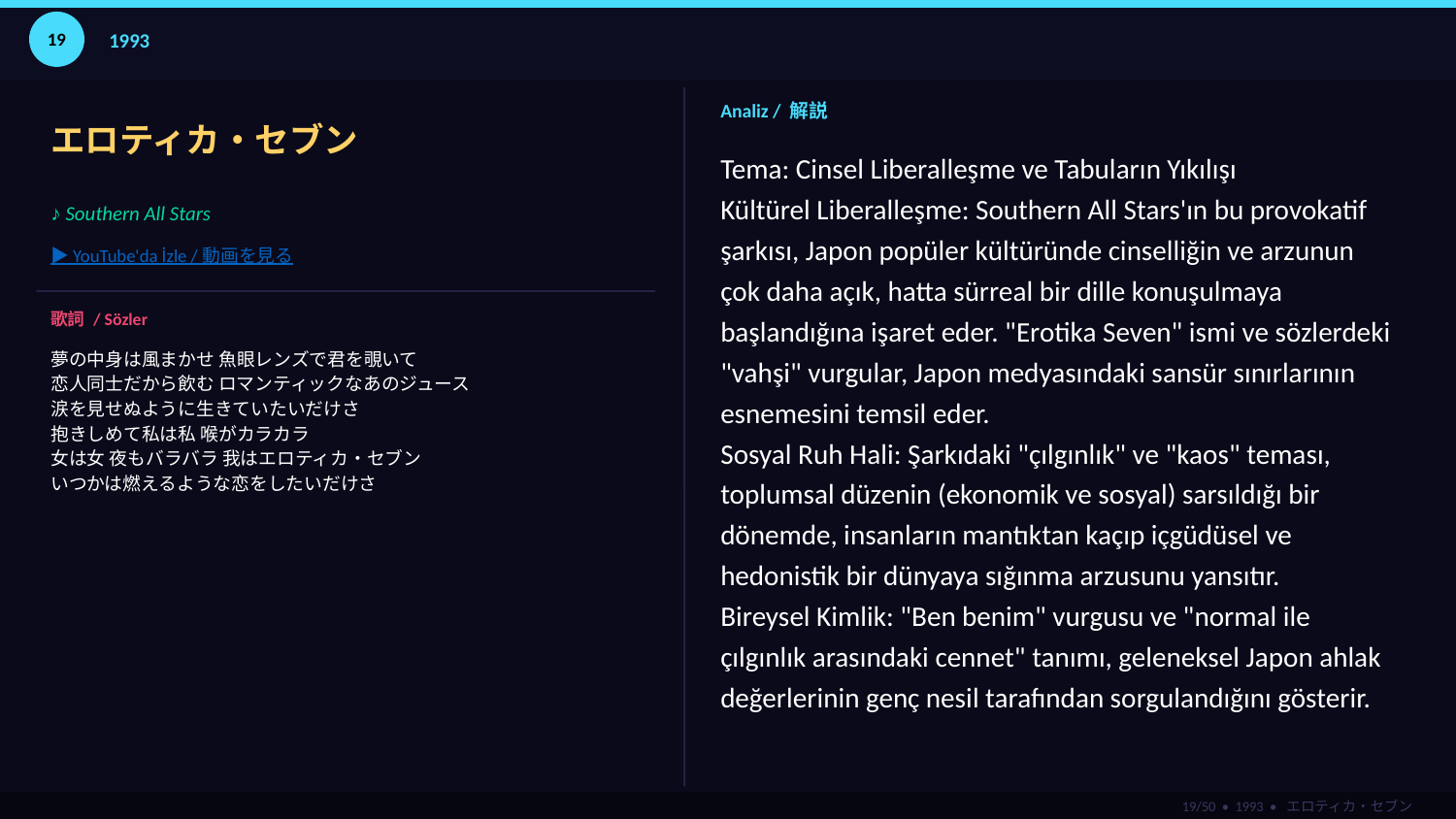

19
1993
エロティカ・セブン

Analiz / 解説
Tema: Cinsel Liberalleşme ve Tabuların Yıkılışı
Kültürel Liberalleşme: Southern All Stars'ın bu provokatif şarkısı, Japon popüler kültüründe cinselliğin ve arzunun çok daha açık, hatta sürreal bir dille konuşulmaya başlandığına işaret eder. "Erotika Seven" ismi ve sözlerdeki "vahşi" vurgular, Japon medyasındaki sansür sınırlarının esnemesini temsil eder.
Sosyal Ruh Hali: Şarkıdaki "çılgınlık" ve "kaos" teması, toplumsal düzenin (ekonomik ve sosyal) sarsıldığı bir dönemde, insanların mantıktan kaçıp içgüdüsel ve hedonistik bir dünyaya sığınma arzusunu yansıtır.
Bireysel Kimlik: "Ben benim" vurgusu ve "normal ile çılgınlık arasındaki cennet" tanımı, geleneksel Japon ahlak değerlerinin genç nesil tarafından sorgulandığını gösterir.
♪ Southern All Stars
▶ YouTube'da İzle / 動画を見る

歌詞 / Sözler
夢の中身は風まかせ 魚眼レンズで君を覗いて
恋人同士だから飲む ロマンティックなあのジュース
涙を見せぬように生きていたいだけさ
抱きしめて私は私 喉がカラカラ
女は女 夜もバラバラ 我はエロティカ・セブン
いつかは燃えるような恋をしたいだけさ

19/50  •  1993  •  エロティカ・セブン